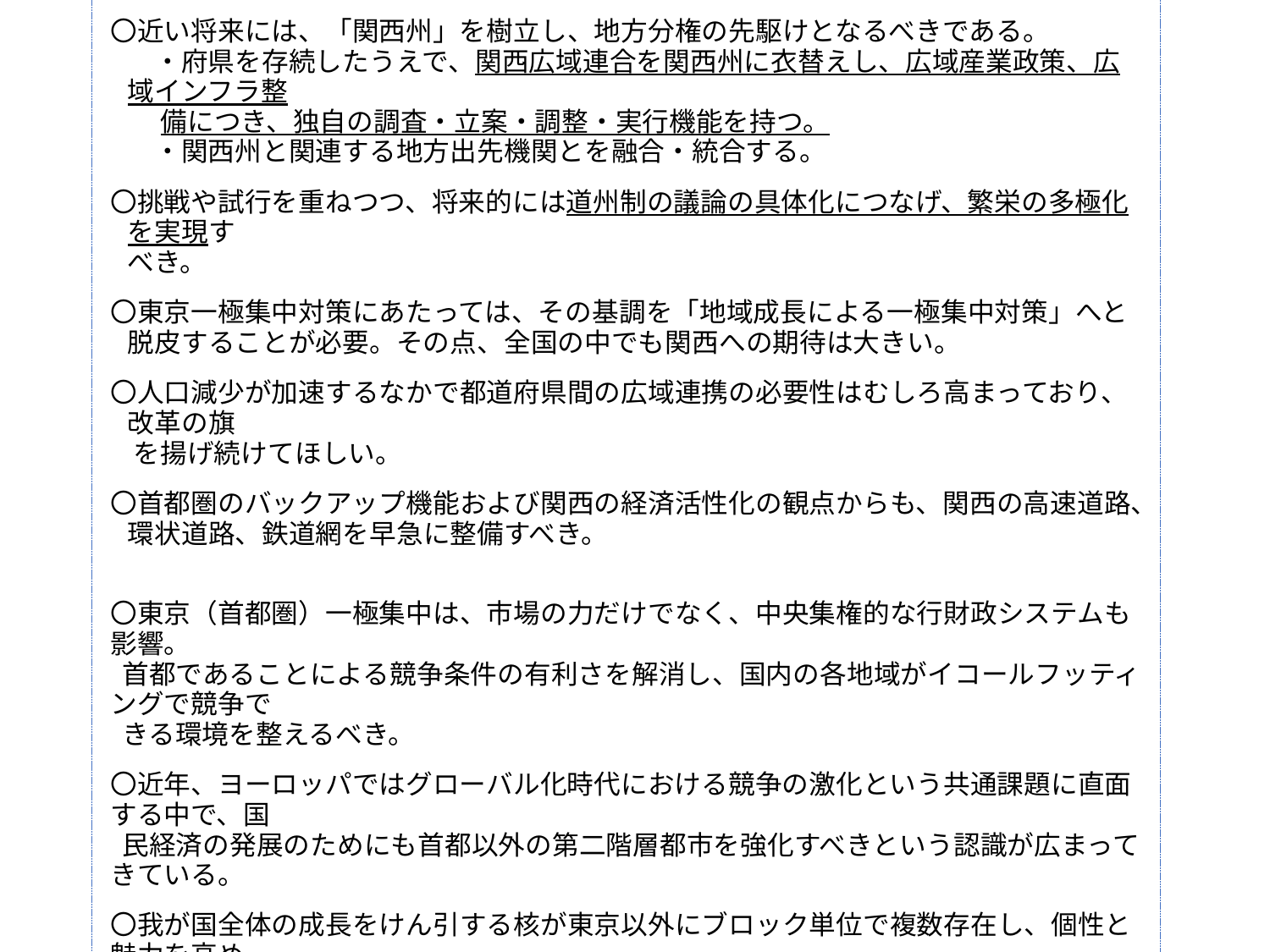

【道州制など】
〇近い将来には、「関西州」を樹立し、地方分権の先駆けとなるべきである。
　・府県を存続したうえで、関西広域連合を関西州に衣替えし、広域産業政策、広域インフラ整
　 備につき、独自の調査・立案・調整・実行機能を持つ。
　・関西州と関連する地方出先機関とを融合・統合する。
〇挑戦や試行を重ねつつ、将来的には道州制の議論の具体化につなげ、繁栄の多極化を実現す　
べき。
〇東京一極集中対策にあたっては、その基調を「地域成長による一極集中対策」へと脱皮することが必要。その点、全国の中でも関西への期待は大きい。
〇人口減少が加速するなかで都道府県間の広域連携の必要性はむしろ高まっており、改革の旗
 を揚げ続けてほしい。
〇首都圏のバックアップ機能および関西の経済活性化の観点からも、関西の高速道路、環状道路、鉄道網を早急に整備すべき。
〇東京（首都圏）一極集中は、市場の力だけでなく、中央集権的な行財政システムも影響。　
  首都であることによる競争条件の有利さを解消し、国内の各地域がイコールフッティングで競争で　
  きる環境を整えるべき。
〇近年、ヨーロッパではグローバル化時代における競争の激化という共通課題に直面する中で、国　
  民経済の発展のためにも首都以外の第二階層都市を強化すべきという認識が広まってきている。
〇我が国全体の成長をけん引する核が東京以外にブロック単位で複数存在し、個性と魅力を高め　
  合う経済圏が発展する分散型社会の構築が不可欠。